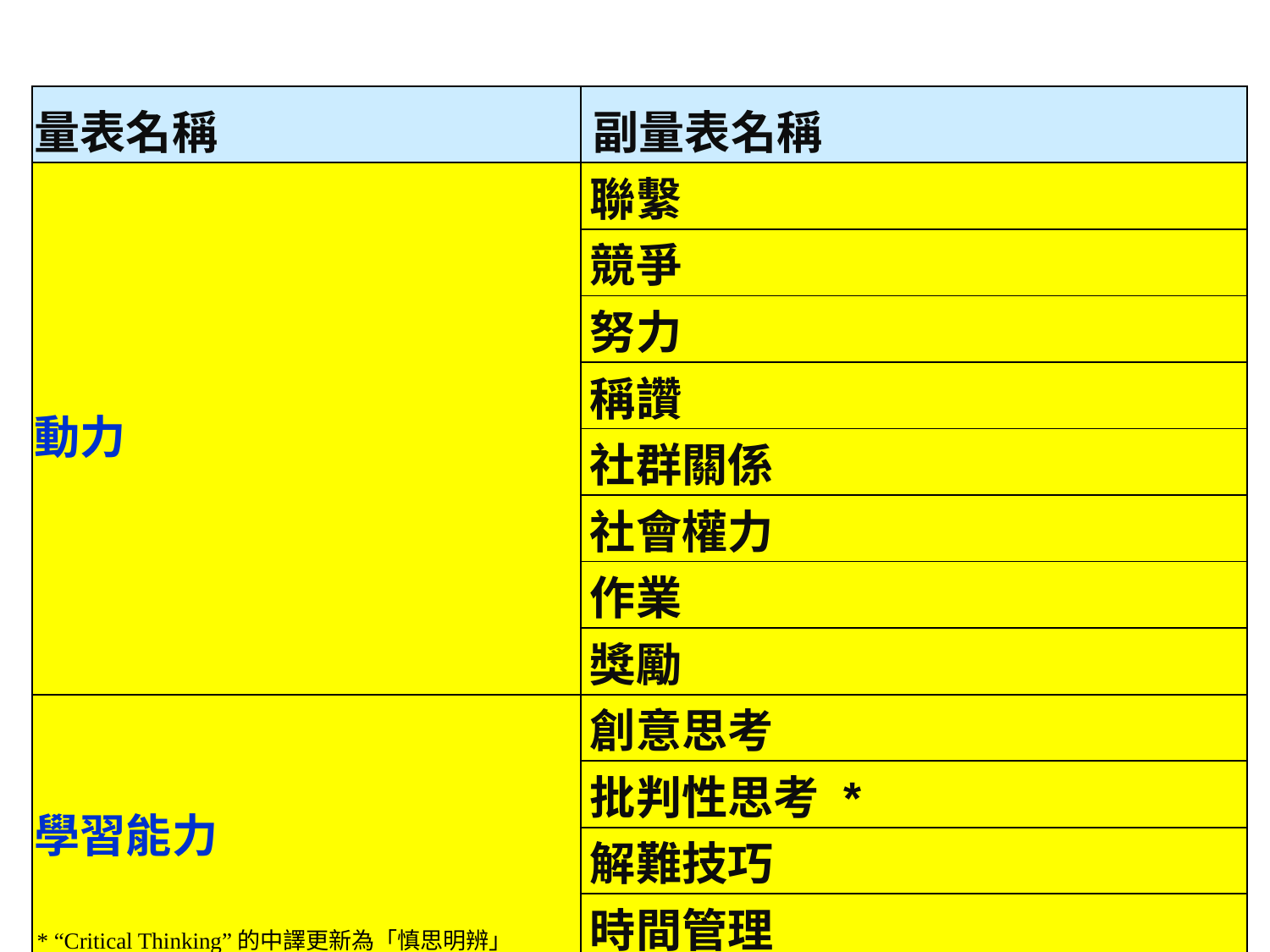

量表與副量表: 中學
| 量表名稱 | 副量表名稱 |
| --- | --- |
| 動力 | 聯繫 |
|  | 競爭 |
|  | 努力 |
|  | 稱讚 |
|  | 社群關係 |
|  | 社會權力 |
|  | 作業 |
|  | 獎勵 |
| 學習能力 | 創意思考 |
|  | 批判性思考 \* |
|  | 解難技巧 |
|  | 時間管理 |
25
* “Critical Thinking”的中譯更新為「慎思明辨」